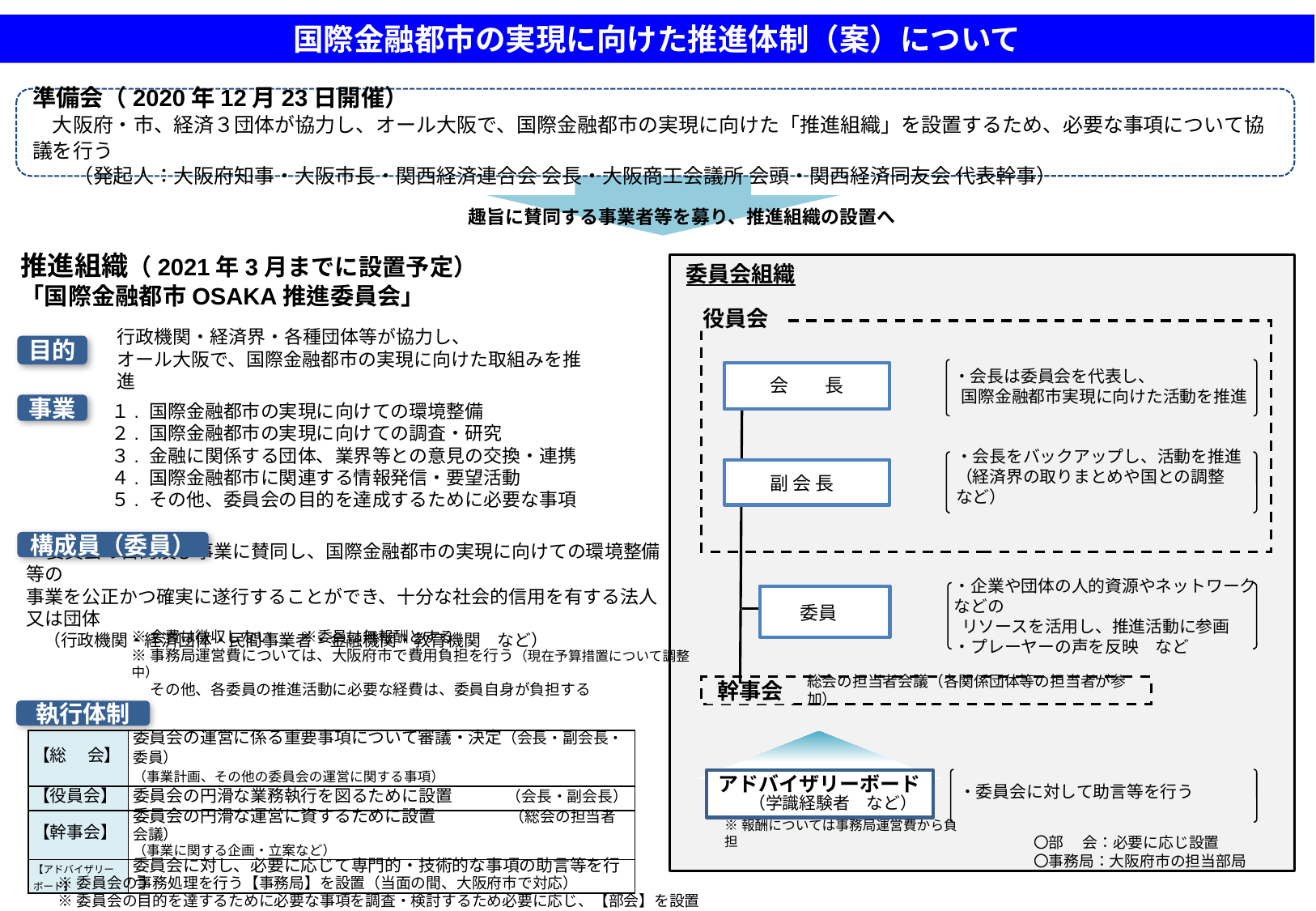

国際金融都市の実現に向けた推進体制（案）について

準備会（2020年12月23日開催）
　大阪府・市、経済３団体が協力し、オール大阪で、国際金融都市の実現に向けた「推進組織」を設置するため、必要な事項について協議を行う
　　（発起人：大阪府知事・大阪市長・関西経済連合会 会長・大阪商工会議所 会頭・関西経済同友会 代表幹事）
趣旨に賛同する事業者等を募り、推進組織の設置へ
推進組織（2021年3月までに設置予定）
「国際金融都市OSAKA推進委員会」

委員会組織
役員会

行政機関・経済界・各種団体等が協力し、
オール大阪で、国際金融都市の実現に向けた取組みを推進
目的
・会長は委員会を代表し、
 国際金融都市実現に向けた活動を推進

　　会　　長
１. 国際金融都市の実現に向けての環境整備
２. 国際金融都市の実現に向けての調査・研究
３. 金融に関係する団体、業界等との意見の交換・連携
４. 国際金融都市に関連する情報発信・要望活動
５. その他、委員会の目的を達成するために必要な事項
事業
・会長をバックアップし、活動を推進
（経済界の取りまとめや国との調整　など）

　　副 会 長
構成員（委員）
　委員会の目的及び事業に賛同し、国際金融都市の実現に向けての環境整備等の
事業を公正かつ確実に遂行することができ、十分な社会的信用を有する法人又は団体
　（行政機関・経済団体・民間事業者・金融機関・教育機関　など）

・企業や団体の人的資源やネットワークなどの
 リソースを活用し、推進活動に参画
・プレーヤーの声を反映　など
　　委員
※会費は徴収しない　　※委員は無報酬とする
※事務局運営費については、大阪府市で費用負担を行う（現在予算措置について調整中）
　 その他、各委員の推進活動に必要な経費は、委員自身が負担する
総会の担当者会議（各関係団体等の担当者が参加）

幹事会
執行体制
| 【総　 会】 | 委員会の運営に係る重要事項について審議・決定（会長・副会長・委員） （事業計画、その他の委員会の運営に関する事項） |
| --- | --- |
| 【役員会】 | 委員会の円滑な業務執行を図るために設置 　　　（会長・副会長） |
| 【幹事会】 | 委員会の円滑な運営に資するために設置　 　　　 （総会の担当者会議） （事業に関する企画・立案など） |
| 【アドバイザリーボード】 | 委員会に対し、必要に応じて専門的・技術的な事項の助言等を行う |

・委員会に対して助言等を行う

アドバイザリーボード
　　 （学識経験者　など）
※報酬については事務局運営費から負担
〇部　 会：必要に応じ設置
〇事務局：大阪府市の担当部局
※委員会の事務処理を行う【事務局】を設置（当面の間、大阪府市で対応）
※委員会の目的を達するために必要な事項を調査・検討するため必要に応じ、【部会】を設置